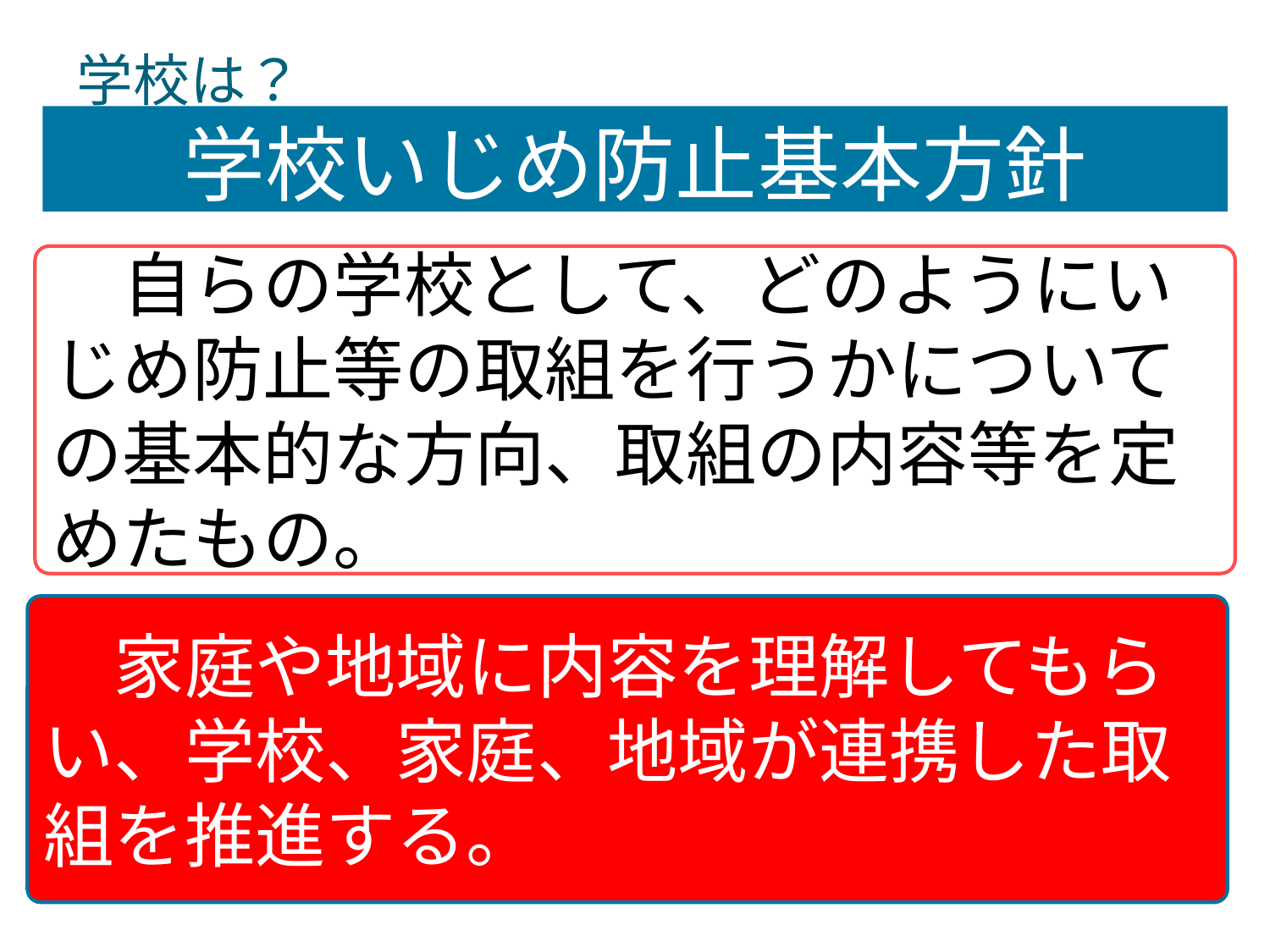

学校は？
# 学校いじめ防止基本方針
　自らの学校として、どのようにいじめ防止等の取組を行うかについての基本的な方向、取組の内容等を定めたもの。
　家庭や地域に内容を理解してもらい、学校、家庭、地域が連携した取組を推進する。